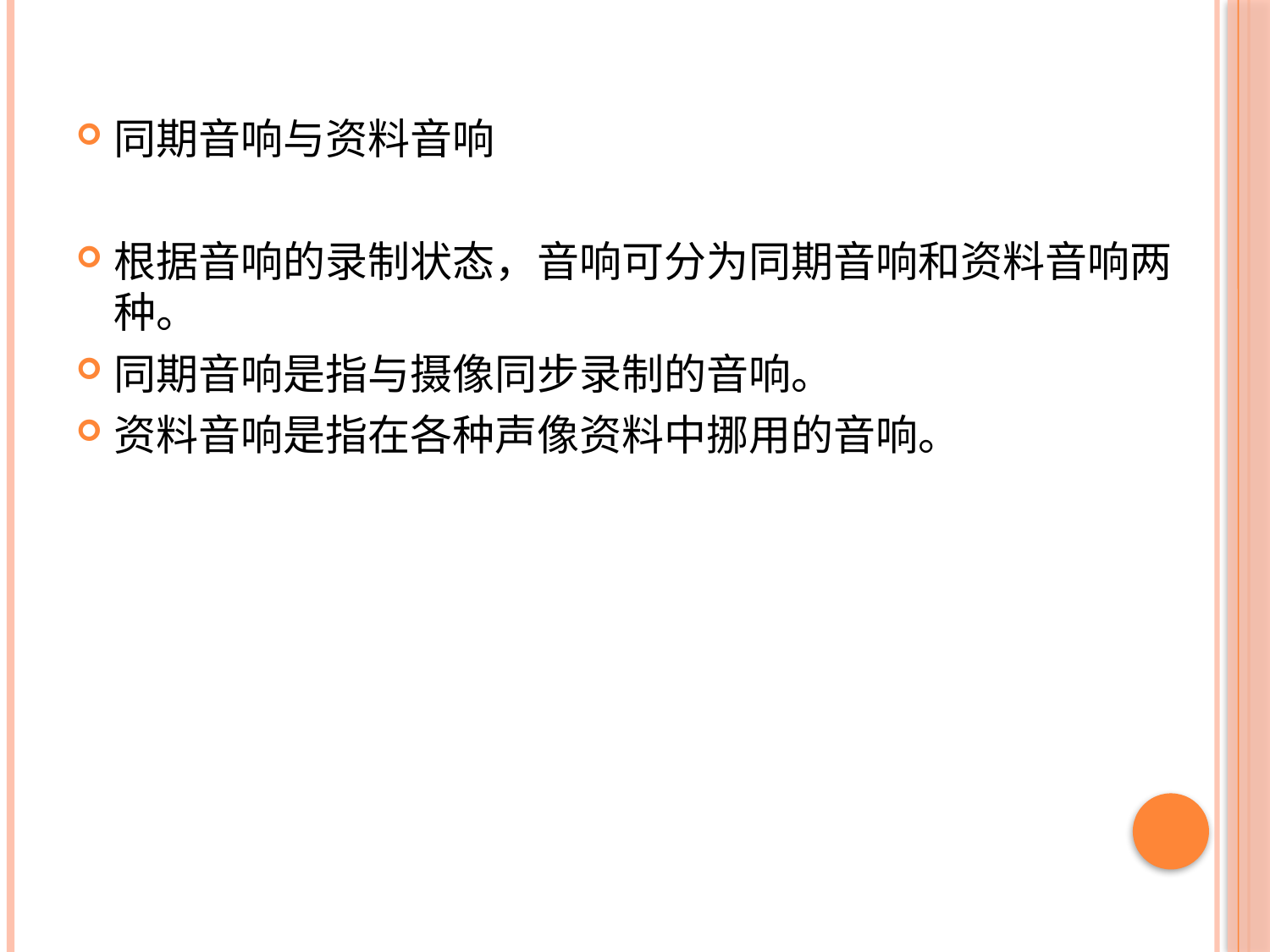

#
同期音响与资料音响

根据音响的录制状态，音响可分为同期音响和资料音响两种。
同期音响是指与摄像同步录制的音响。
资料音响是指在各种声像资料中挪用的音响。